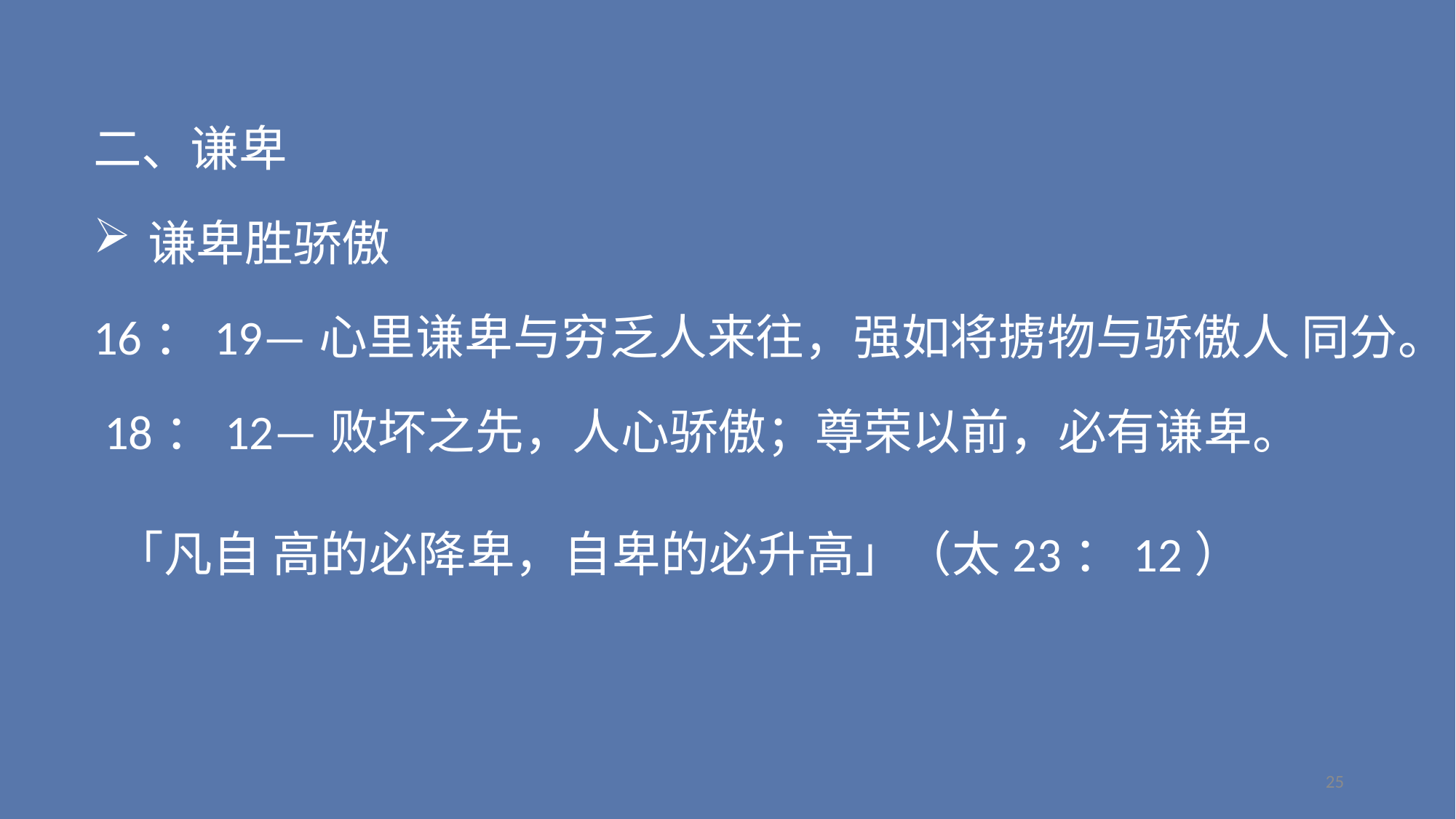

二、谦卑
谦卑胜骄傲
16：19—心里谦卑与穷乏人来往，强如将掳物与骄傲人 同分。
 18：12—败坏之先，人心骄傲；尊荣以前，必有谦卑。
 「凡自 高的必降卑，自卑的必升高」（太23：12）
25